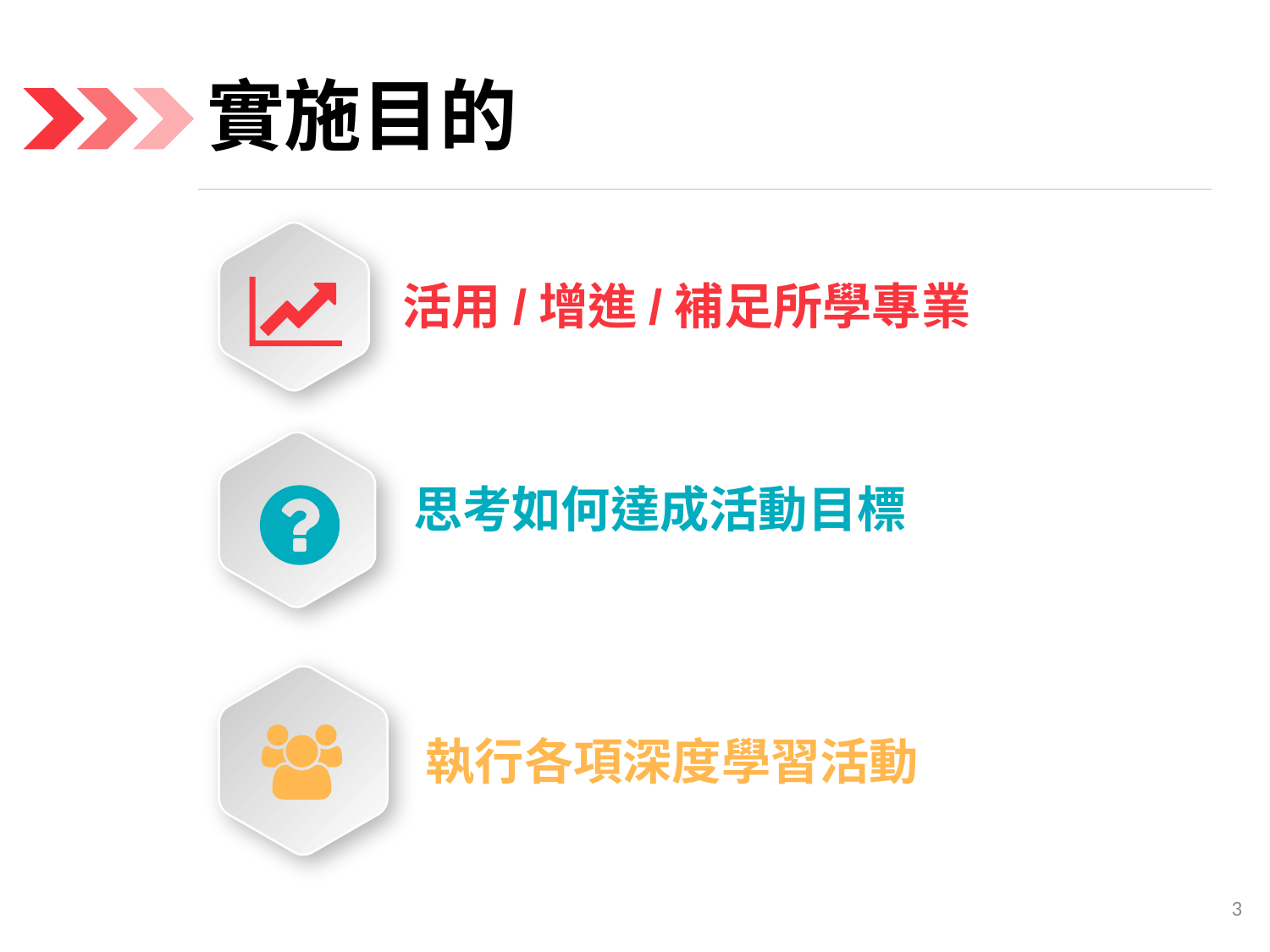

# 實施目的

活用/增進/補足所學專業

思考如何達成活動目標

執行各項深度學習活動

3